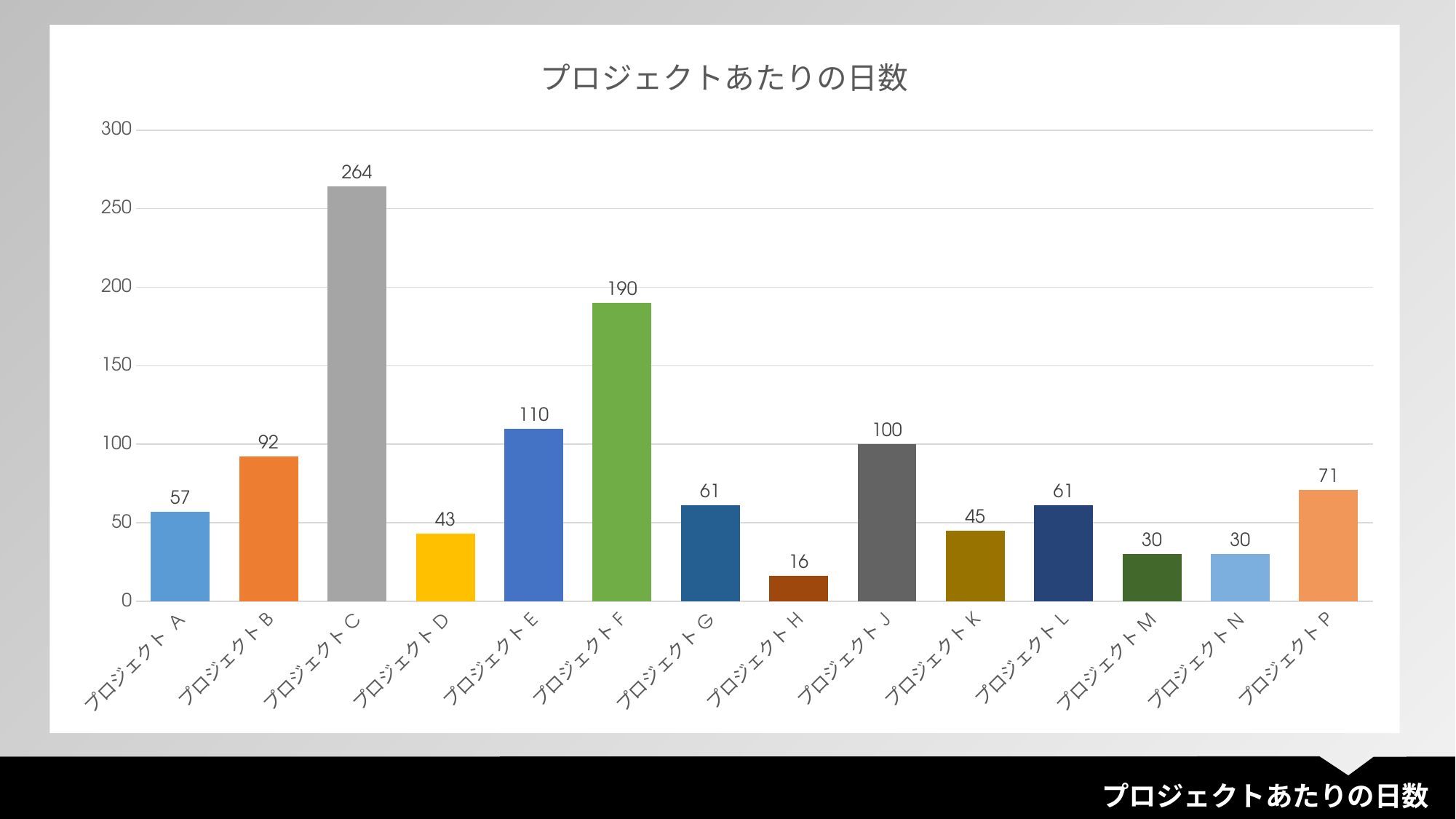

### Chart: プロジェクトあたりの日数

| Category | 日数 |
|---|---|
| プロジェクト A | 57.0 |
| プロジェクトB | 92.0 |
| プロジェクトC | 264.0 |
| プロジェクトD | 43.0 |
| プロジェクトE | 110.0 |
| プロジェクトF | 190.0 |
| プロジェクトG | 61.0 |
| プロジェクトH | 16.0 |
| プロジェクトJ | 100.0 |
| プロジェクトK | 45.0 |
| プロジェクトL | 61.0 |
| プロジェクトM | 30.0 |
| プロジェクトN | 30.0 |
| プロジェクトP | 71.0 |
プロジェクトあたりの日数